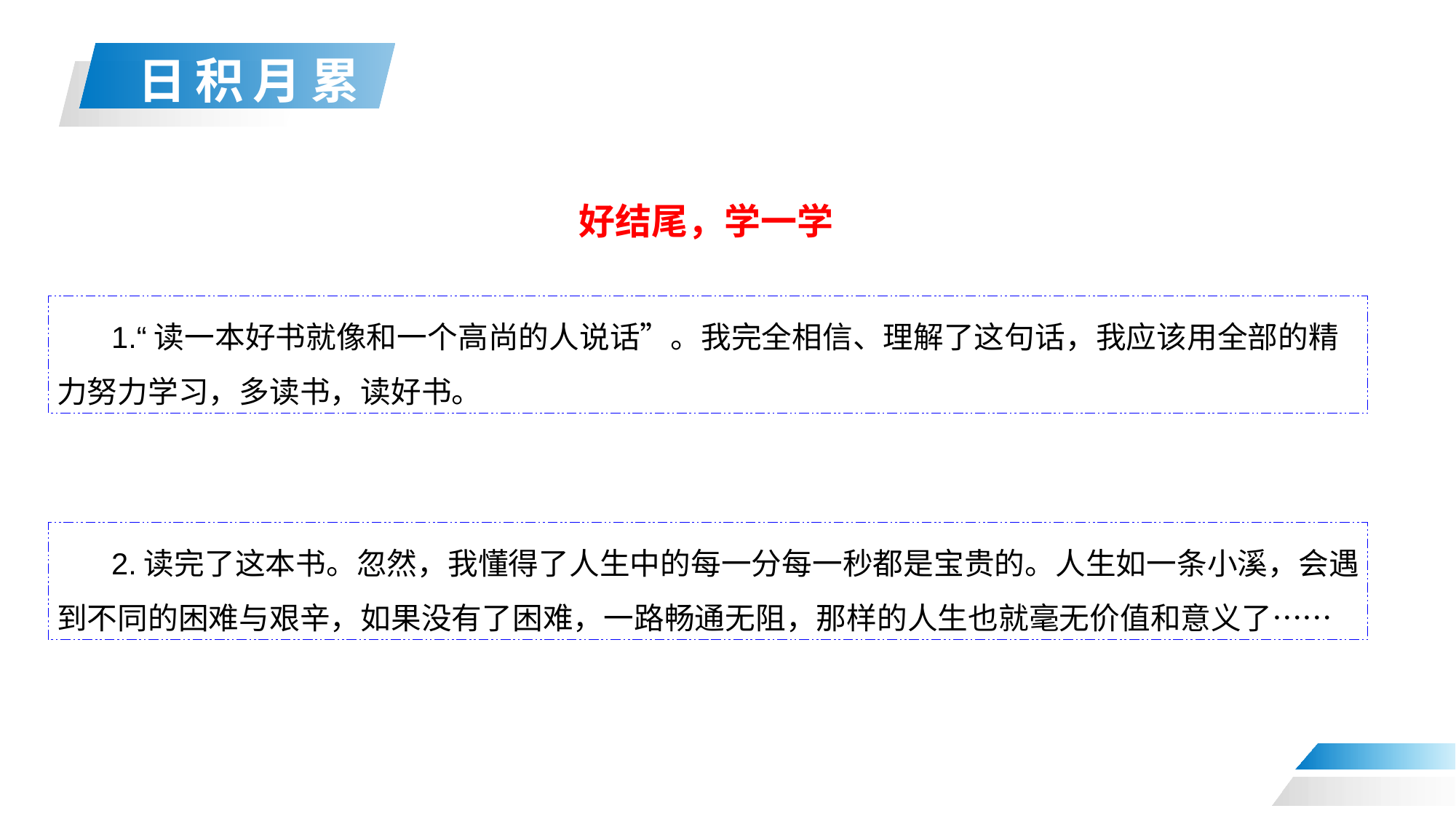

好结尾，学一学
1.“读一本好书就像和一个高尚的人说话”。我完全相信、理解了这句话，我应该用全部的精力努力学习，多读书，读好书。
2.读完了这本书。忽然，我懂得了人生中的每一分每一秒都是宝贵的。人生如一条小溪，会遇到不同的困难与艰辛，如果没有了困难，一路畅通无阻，那样的人生也就毫无价值和意义了……